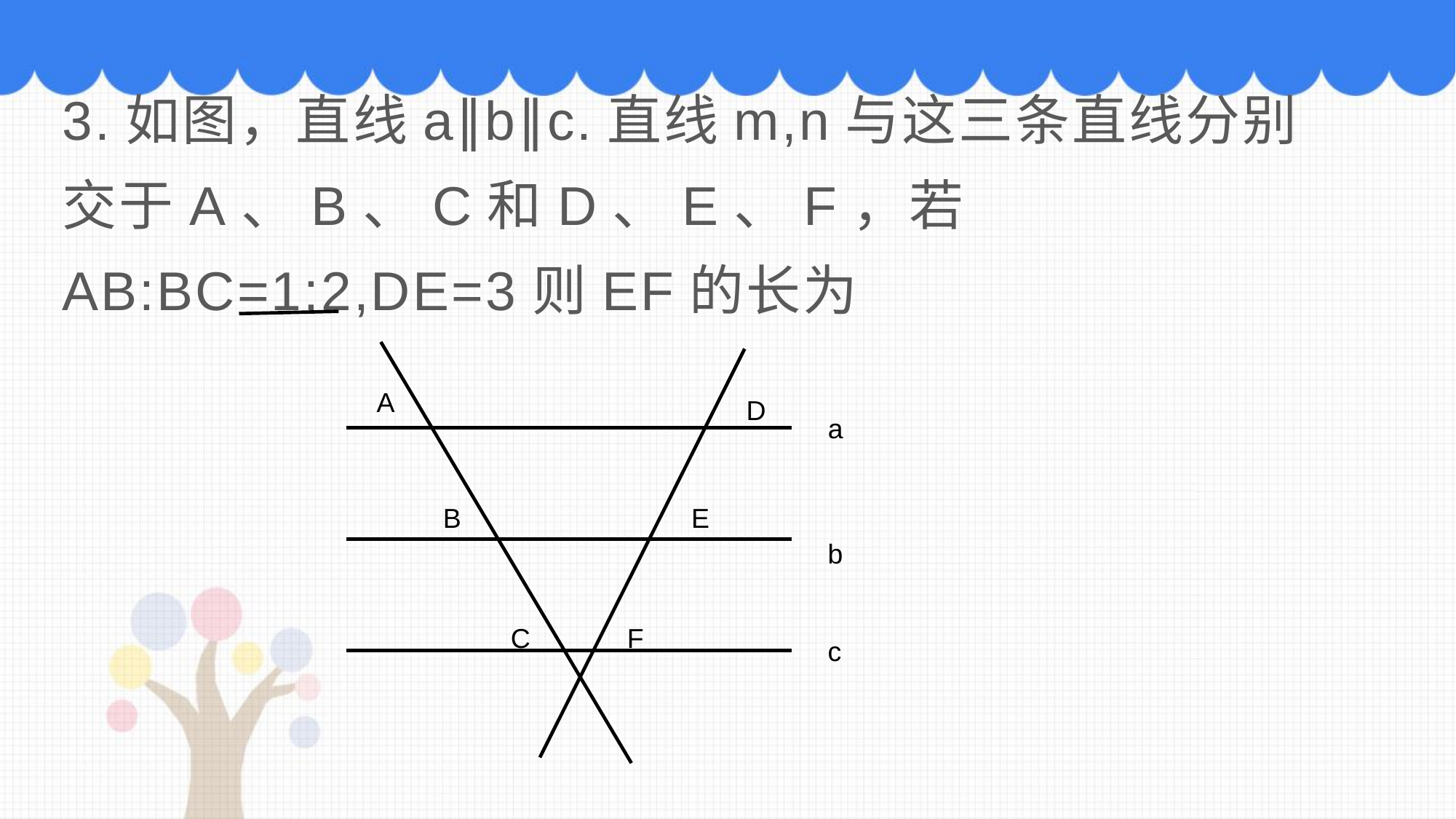

3.如图，直线a∥b∥c.直线m,n与这三条直线分别交于A、B、C和D、E、F，若AB:BC=1:2,DE=3则EF的长为
A
D
a
B
E
b
C
F
c